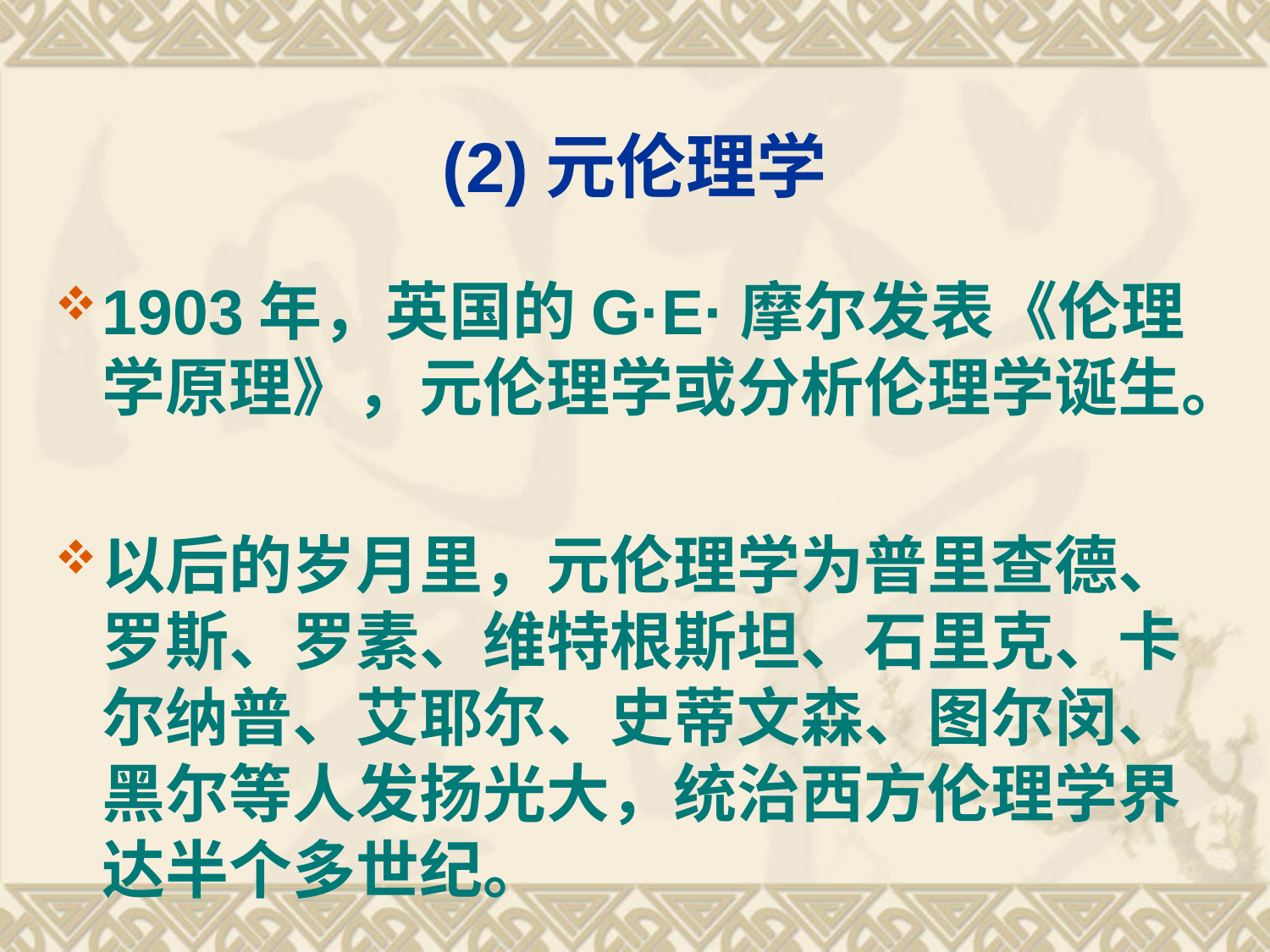

# (2)元伦理学
1903年，英国的G·E·摩尔发表《伦理学原理》，元伦理学或分析伦理学诞生。

以后的岁月里，元伦理学为普里查德、罗斯、罗素、维特根斯坦、石里克、卡尔纳普、艾耶尔、史蒂文森、图尔闵、黑尔等人发扬光大，统治西方伦理学界达半个多世纪。